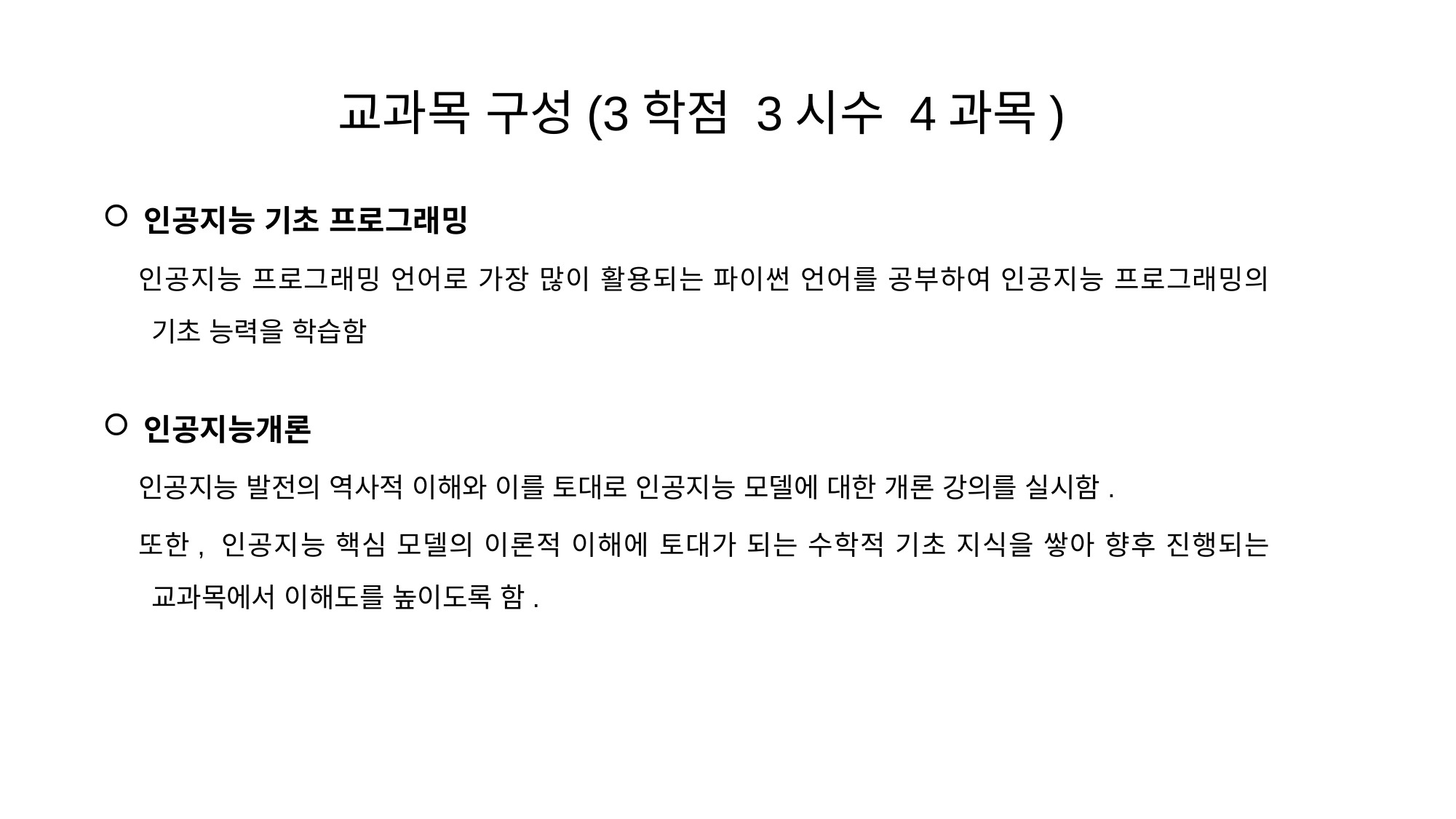

# 교과목 구성(3학점 3시수 4과목)
인공지능 기초 프로그래밍
인공지능 프로그래밍 언어로 가장 많이 활용되는 파이썬 언어를 공부하여 인공지능 프로그래밍의 기초 능력을 학습함

인공지능개론
인공지능 발전의 역사적 이해와 이를 토대로 인공지능 모델에 대한 개론 강의를 실시함.
또한, 인공지능 핵심 모델의 이론적 이해에 토대가 되는 수학적 기초 지식을 쌓아 향후 진행되는 교과목에서 이해도를 높이도록 함.